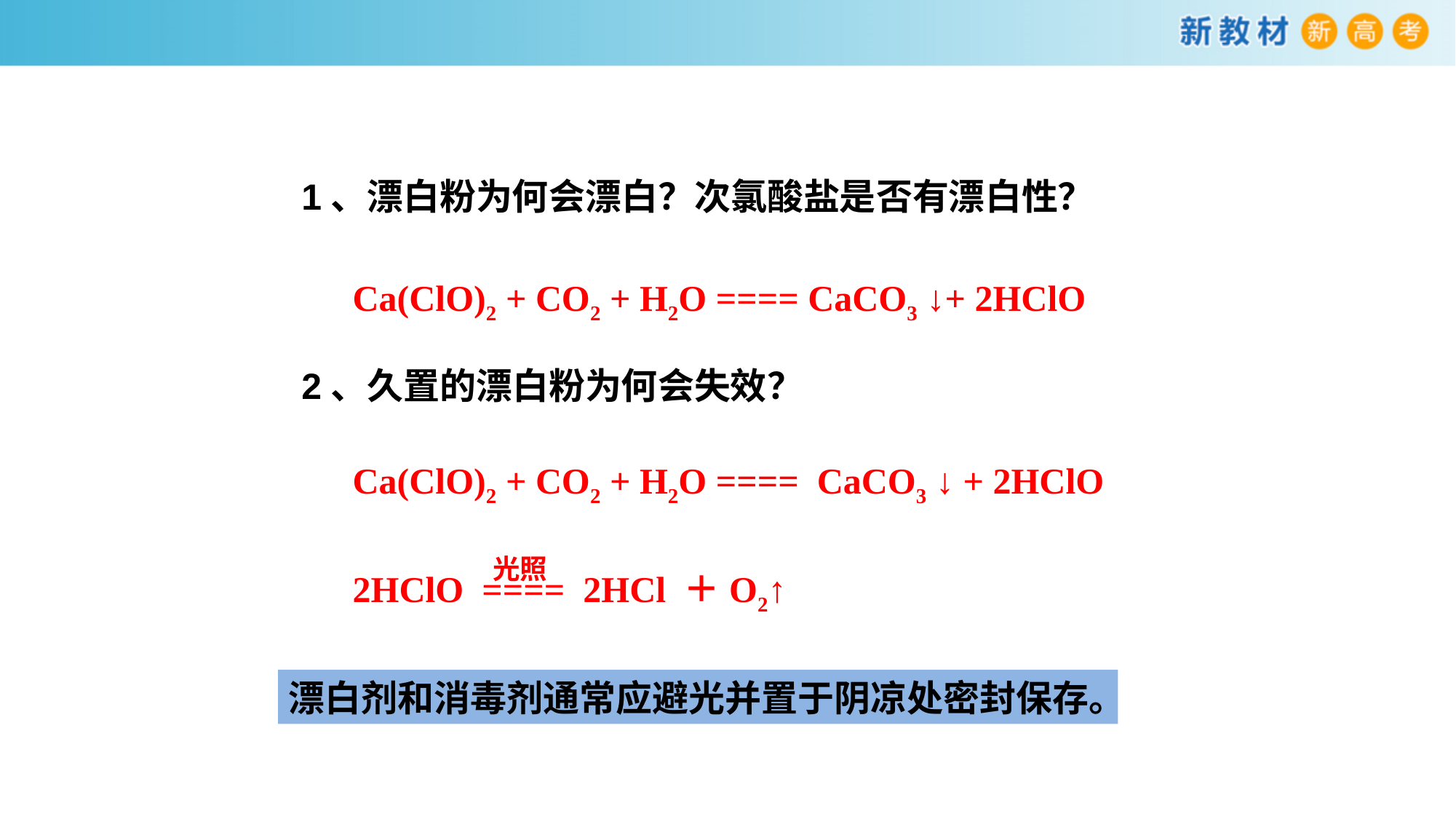

1、漂白粉为何会漂白？次氯酸盐是否有漂白性？
Ca(ClO)2 + CO2 + H2O ==== CaCO3 ↓+ 2HClO
2、久置的漂白粉为何会失效？
Ca(ClO)2 + CO2 + H2O ====  CaCO3 ↓ + 2HClO
光照
2HClO  ====  2HCl ＋O2↑
漂白剂和消毒剂通常应避光并置于阴凉处密封保存。